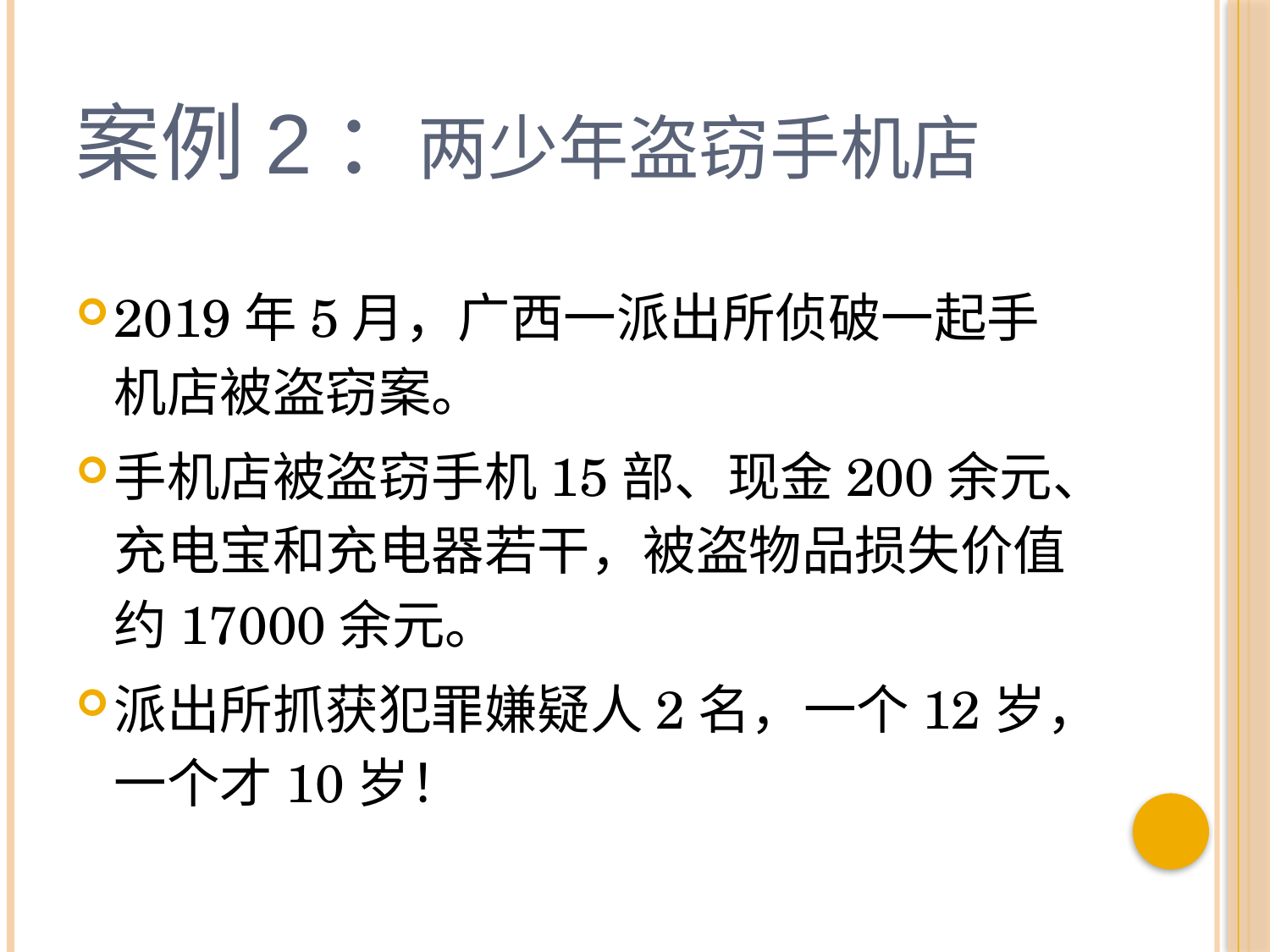

# 案例2：两少年盗窃手机店
2019年5月，广西一派出所侦破一起手机店被盗窃案。
手机店被盗窃手机15部、现金200余元、充电宝和充电器若干，被盗物品损失价值约17000余元。
派出所抓获犯罪嫌疑人2名，一个12岁，一个才10岁！